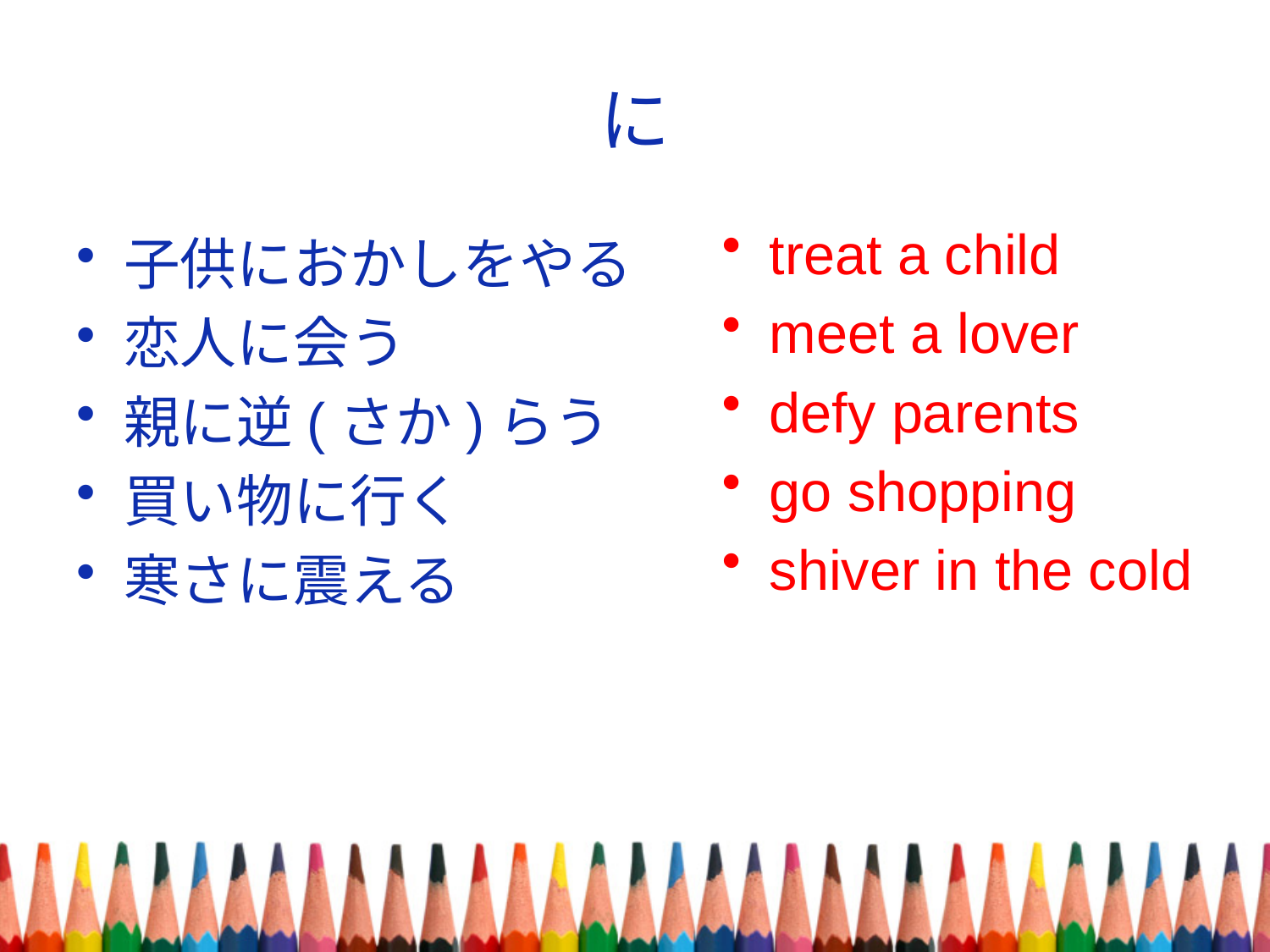

# に
treat a child
meet a lover
defy parents
go shopping
shiver in the cold
子供におかしをやる
恋人に会う
親に逆(さか)らう
買い物に行く
寒さに震える